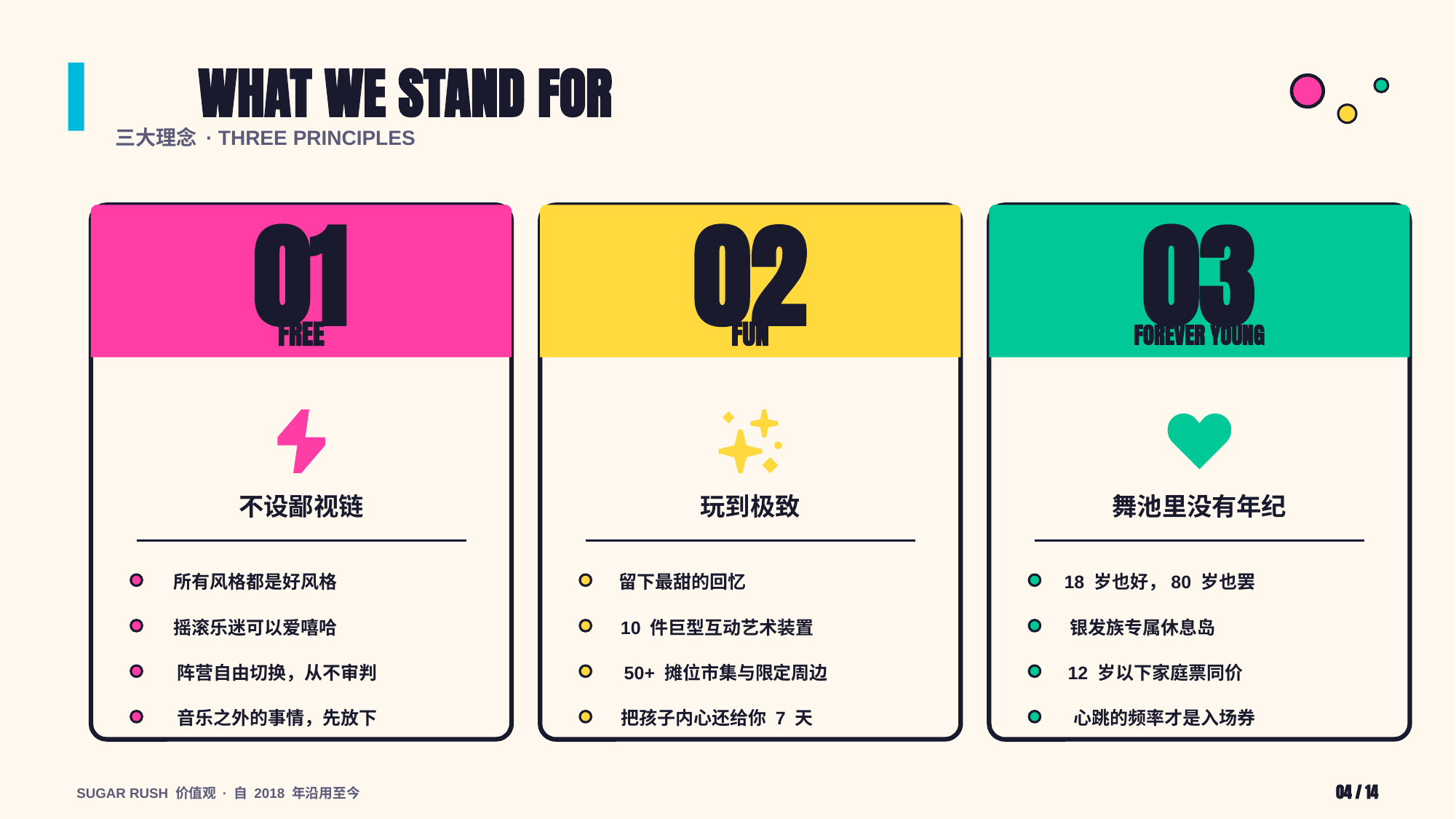

WHAT WE STAND FOR

三大理念 · THREE PRINCIPLES

01
FREE

不设鄙视链

所有风格都是好风格

摇滚乐迷可以爱嘻哈

阵营自由切换，从不审判

音乐之外的事情，先放下

02
FUN

玩到极致

留下最甜的回忆

10 件巨型互动艺术装置

50+ 摊位市集与限定周边

把孩子内心还给你 7 天

03
FOREVER YOUNG

舞池里没有年纪

18 岁也好，80 岁也罢

银发族专属休息岛

12 岁以下家庭票同价

心跳的频率才是入场券

04 / 14
SUGAR RUSH 价值观 · 自 2018 年沿用至今